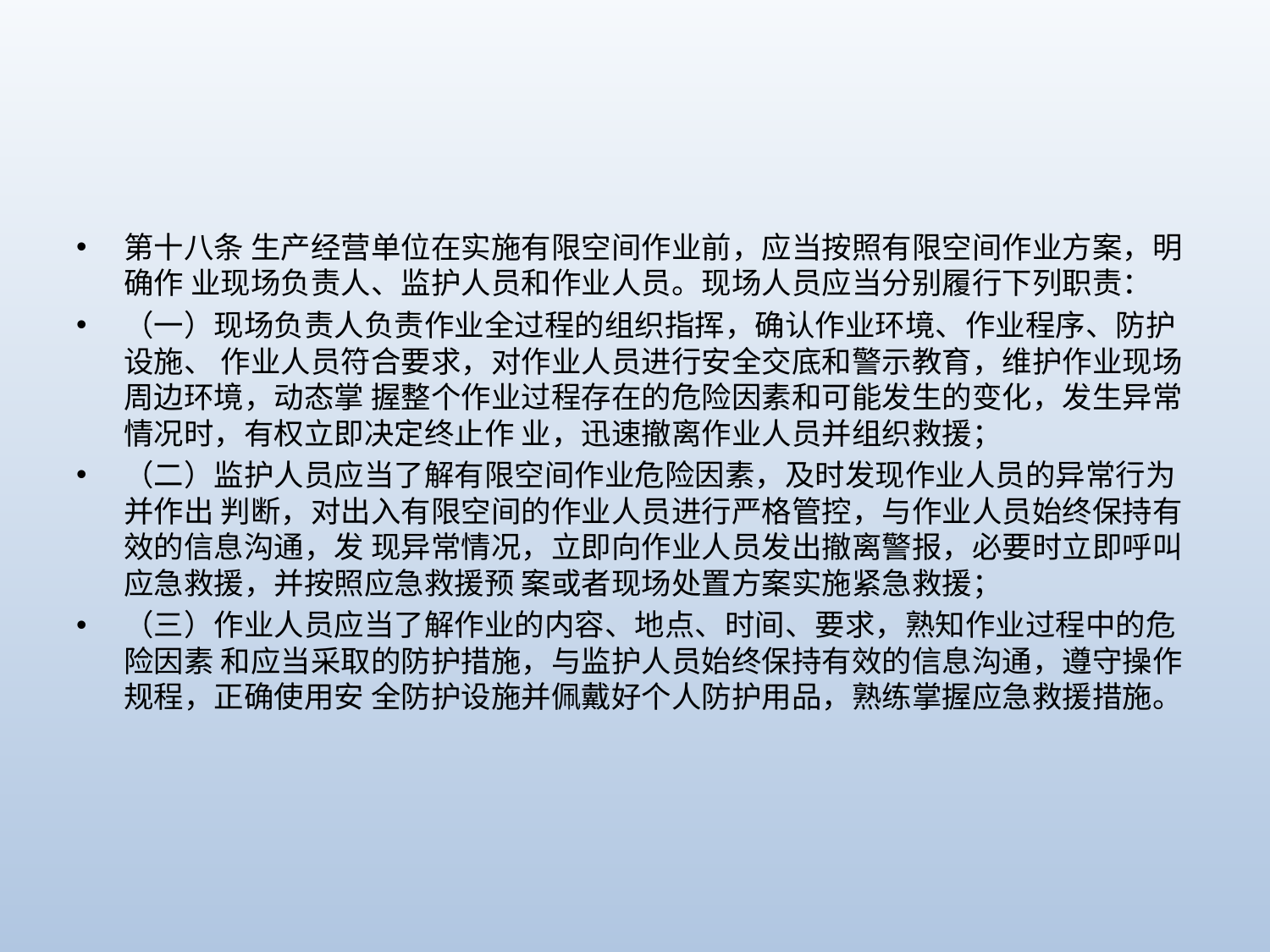

#
第十八条 生产经营单位在实施有限空间作业前，应当按照有限空间作业方案，明确作 业现场负责人、监护人员和作业人员。现场人员应当分别履行下列职责：
（一）现场负责人负责作业全过程的组织指挥，确认作业环境、作业程序、防护设施、 作业人员符合要求，对作业人员进行安全交底和警示教育，维护作业现场周边环境，动态掌 握整个作业过程存在的危险因素和可能发生的变化，发生异常情况时，有权立即决定终止作 业，迅速撤离作业人员并组织救援；
（二）监护人员应当了解有限空间作业危险因素，及时发现作业人员的异常行为并作出 判断，对出入有限空间的作业人员进行严格管控，与作业人员始终保持有效的信息沟通，发 现异常情况，立即向作业人员发出撤离警报，必要时立即呼叫应急救援，并按照应急救援预 案或者现场处置方案实施紧急救援；
（三）作业人员应当了解作业的内容、地点、时间、要求，熟知作业过程中的危险因素 和应当采取的防护措施，与监护人员始终保持有效的信息沟通，遵守操作规程，正确使用安 全防护设施并佩戴好个人防护用品，熟练掌握应急救援措施。